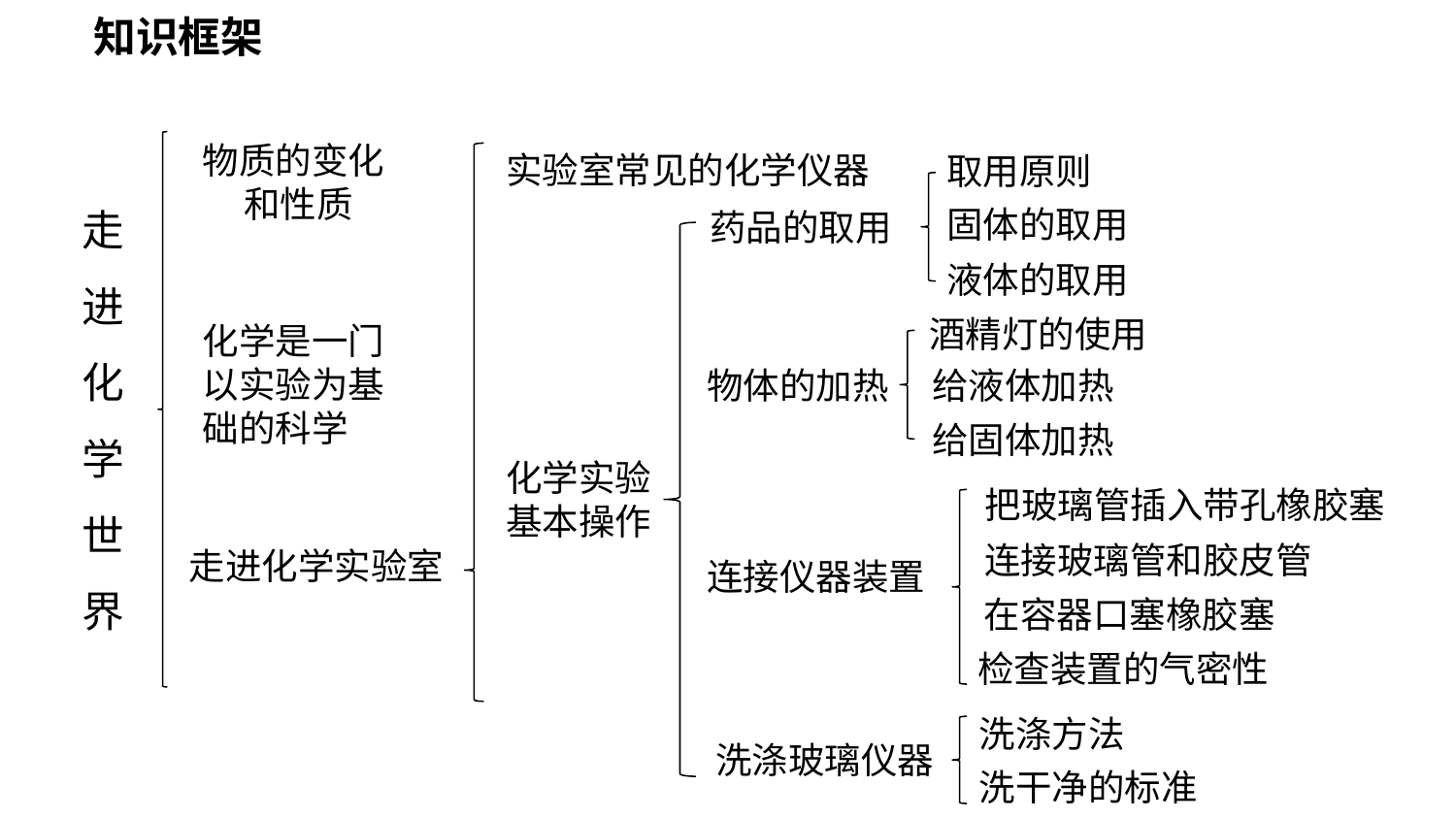

知识框架

物质的变化和性质
实验室常见的化学仪器

取用原则
走进化学世界

固体的取用
药品的取用

液体的取用
酒精灯的使用
化学是一门以实验为基础的科学

物体的加热
给液体加热
给固体加热
化学实验基本操作
把玻璃管插入带孔橡胶塞

连接玻璃管和胶皮管
走进化学实验室
连接仪器装置
在容器口塞橡胶塞
检查装置的气密性
洗涤方法

洗涤玻璃仪器
洗干净的标准